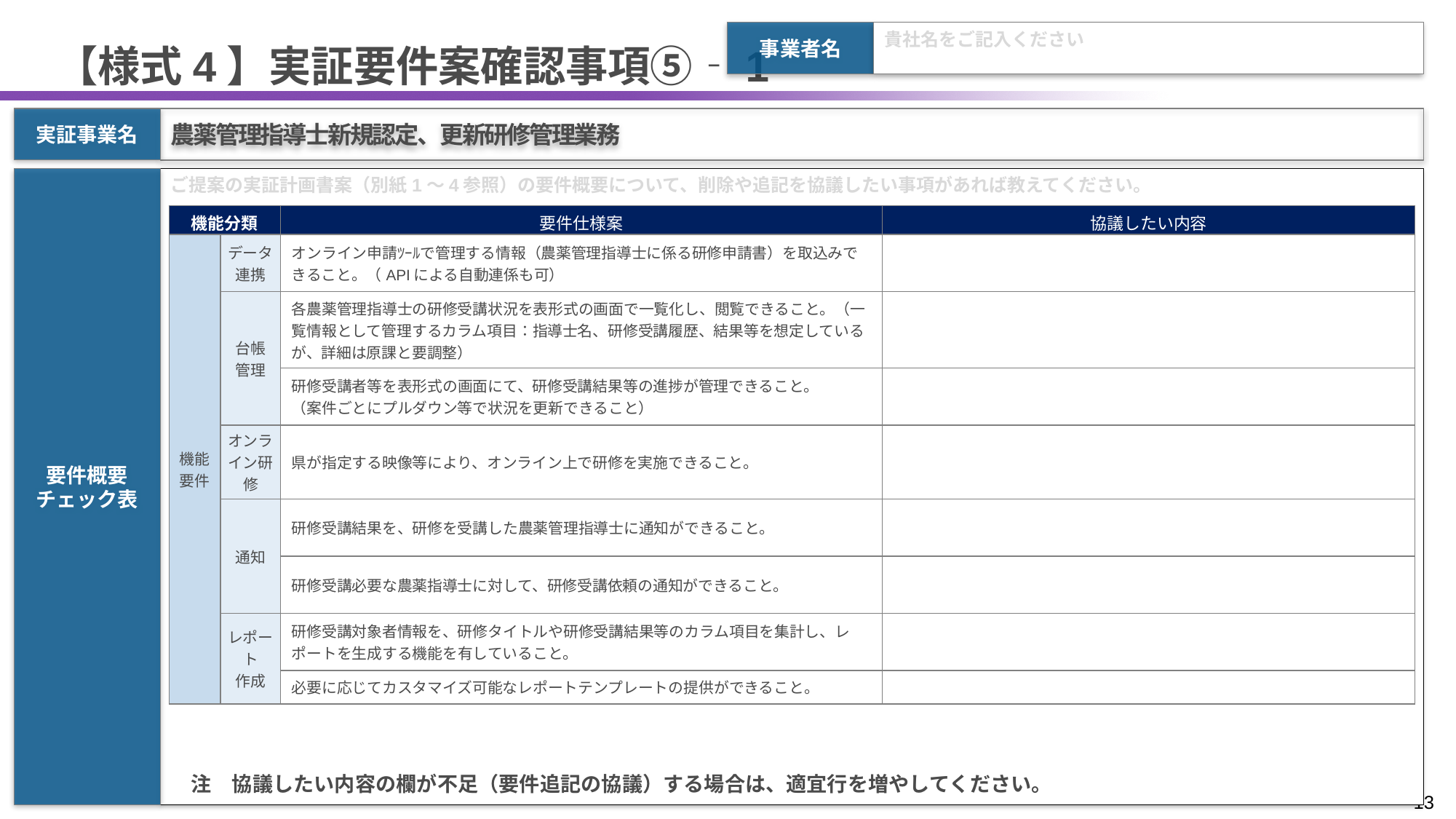

事業者名
貴社名をご記入ください
# 【様式4】実証要件案確認事項⑤‐1
農薬管理指導士新規認定、更新研修管理業務
実証事業名
ご提案の実証計画書案（別紙1～4参照）の要件概要について、削除や追記を協議したい事項があれば教えてください。
要件概要
チェック表
| 機能分類 |  | 要件仕様案 | 協議したい内容 |
| --- | --- | --- | --- |
| 機能 要件 | データ 連携 | オンライン申請ﾂｰﾙで管理する情報（農薬管理指導士に係る研修申請書）を取込みできること。（APIによる自動連係も可） |  |
|  | 台帳 管理 | 各農薬管理指導士の研修受講状況を表形式の画面で一覧化し、閲覧できること。（一覧情報として管理するカラム項目：指導士名、研修受講履歴、結果等を想定しているが、詳細は原課と要調整） |  |
|  |  | 研修受講者等を表形式の画面にて、研修受講結果等の進捗が管理できること。 （案件ごとにプルダウン等で状況を更新できること） |  |
|  | オンライン研修 | 県が指定する映像等により、オンライン上で研修を実施できること。 |  |
|  | 通知 | 研修受講結果を、研修を受講した農薬管理指導士に通知ができること。 |  |
|  |  | 研修受講必要な農薬指導士に対して、研修受講依頼の通知ができること。 |  |
|  | レポート 作成 | 研修受講対象者情報を、研修タイトルや研修受講結果等のカラム項目を集計し、レポートを生成する機能を有していること。 |  |
|  |  | 必要に応じてカスタマイズ可能なレポートテンプレートの提供ができること。 |  |
注　協議したい内容の欄が不足（要件追記の協議）する場合は、適宜行を増やしてください。